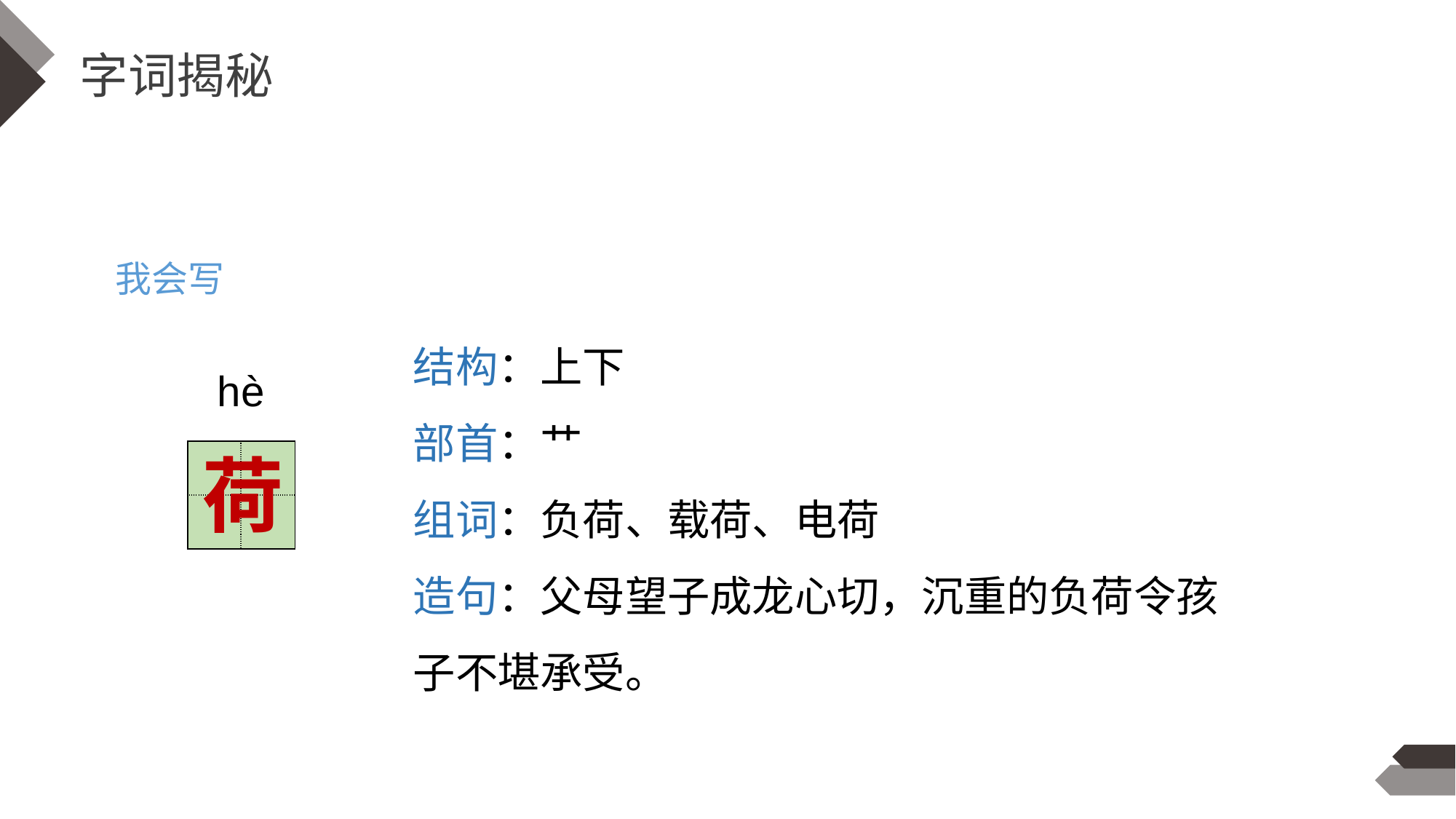

字词揭秘
我会写
结构：上下
部首：艹
组词：负荷、载荷、电荷
造句：父母望子成龙心切，沉重的负荷令孩子不堪承受。
hè
荷
|  |  |
| --- | --- |
|  |  |